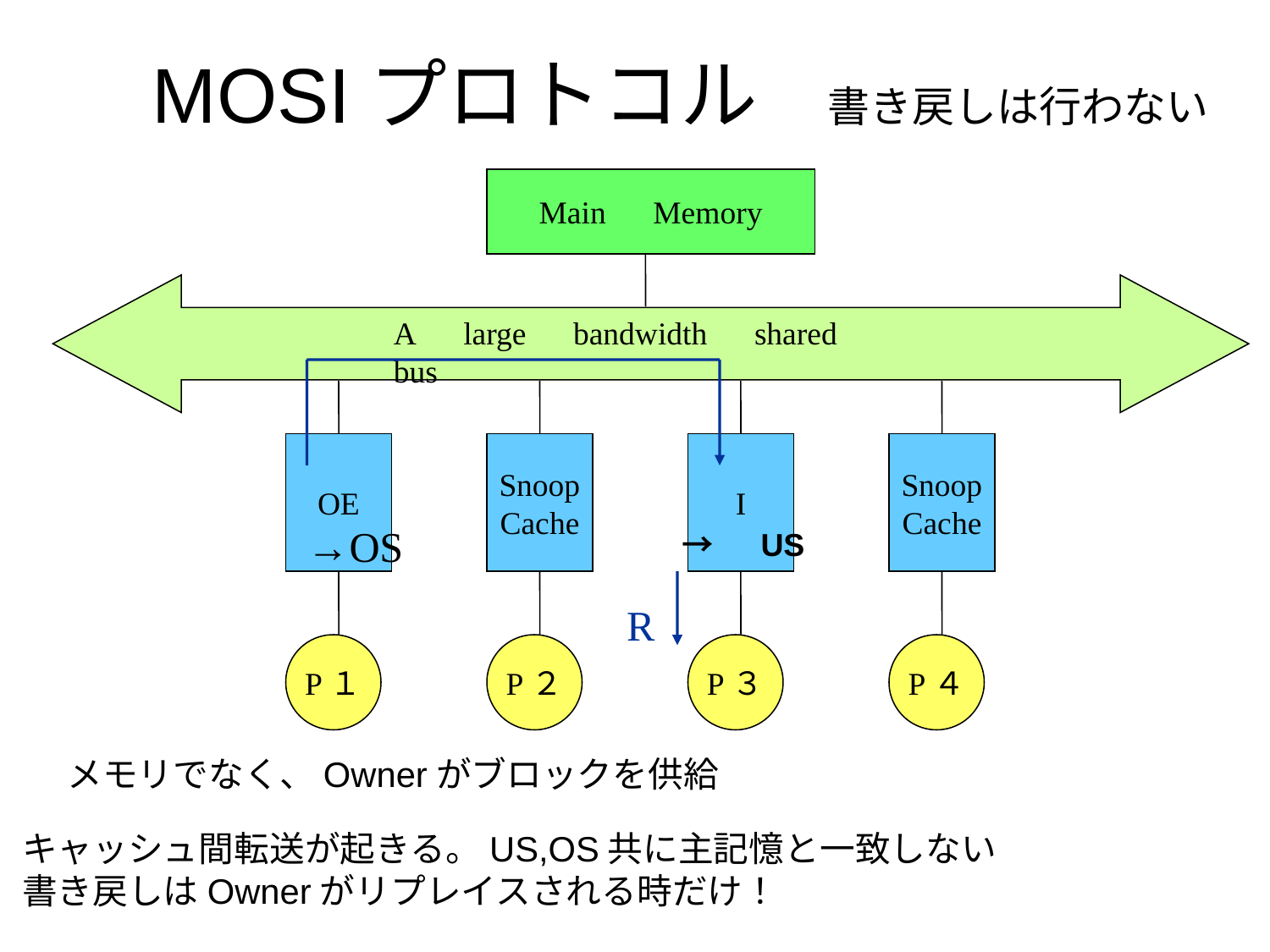

# MOSIプロトコル
書き戻しは行わない
Main　Memory

A　large　bandwidth　shared　bus

Snoop
Cache

P２

I

P３

Snoop
Cache

P４

OE
→OS
→　US

R
P１
メモリでなく、Ownerがブロックを供給
キャッシュ間転送が起きる。US,OS共に主記憶と一致しない
書き戻しはOwnerがリプレイスされる時だけ！